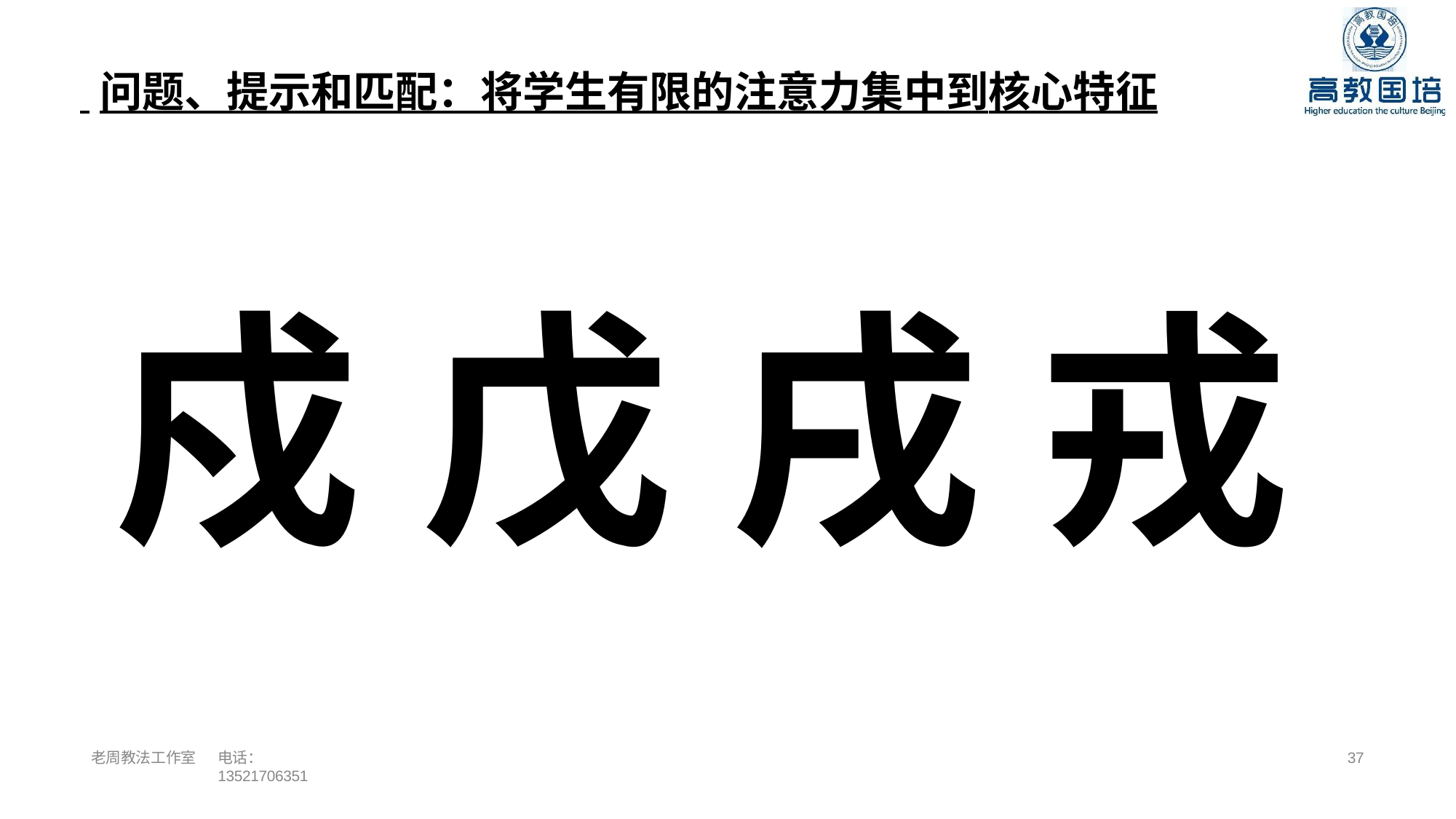

# 问题、提示和匹配：将学生有限的注意力集中到核心特征
戍 戊 戌 戎
老周教法工作室
电话：13521706351
37